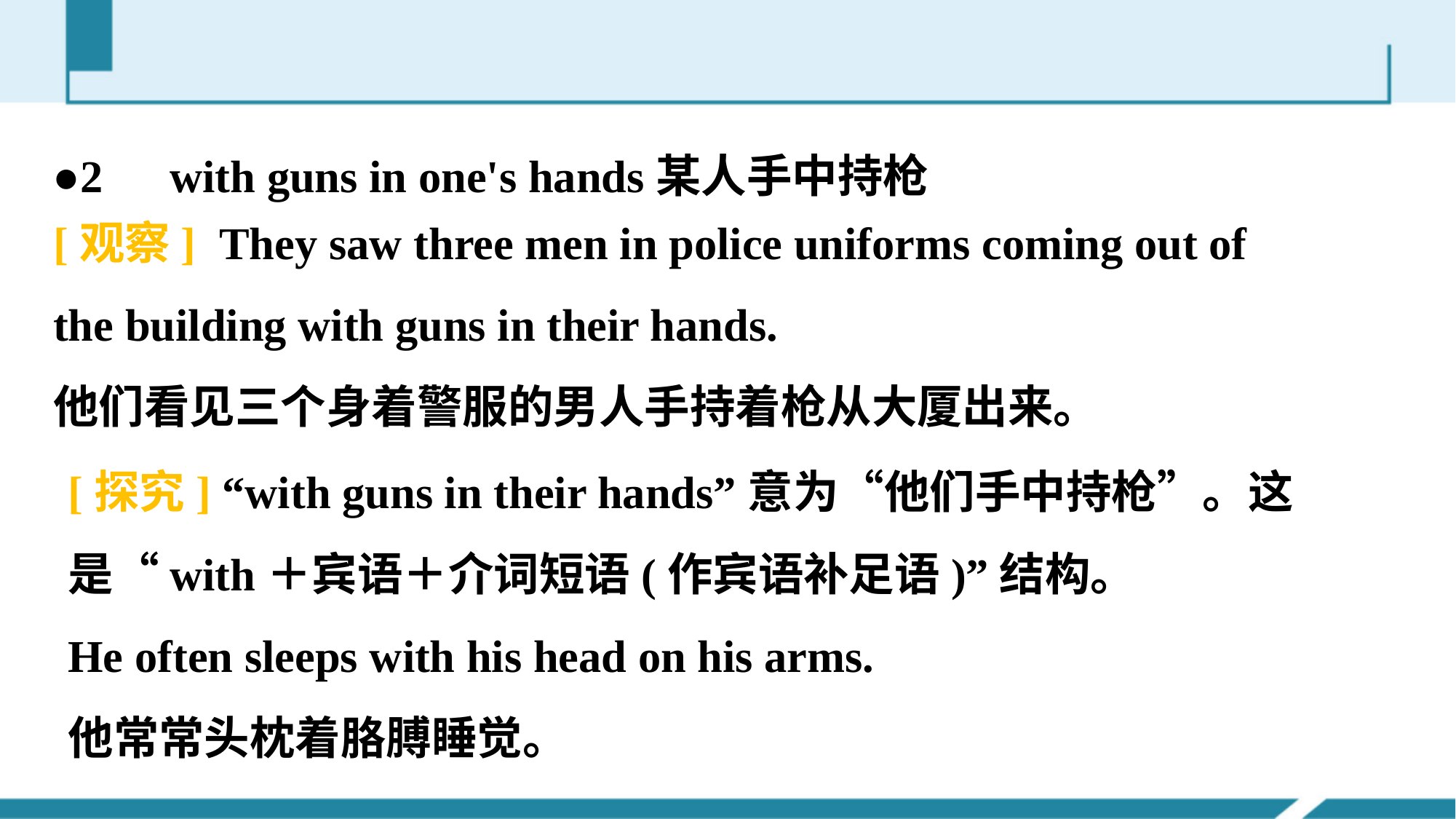

●2　with guns in one's hands某人手中持枪
[观察]  They saw three men in police uniforms coming out of the building with guns in their hands.
他们看见三个身着警服的男人手持着枪从大厦出来。
[探究] “with guns in their hands”意为“他们手中持枪”。这是“with＋宾语＋介词短语(作宾语补足语)”结构。
He often sleeps with his head on his arms.
他常常头枕着胳膊睡觉。